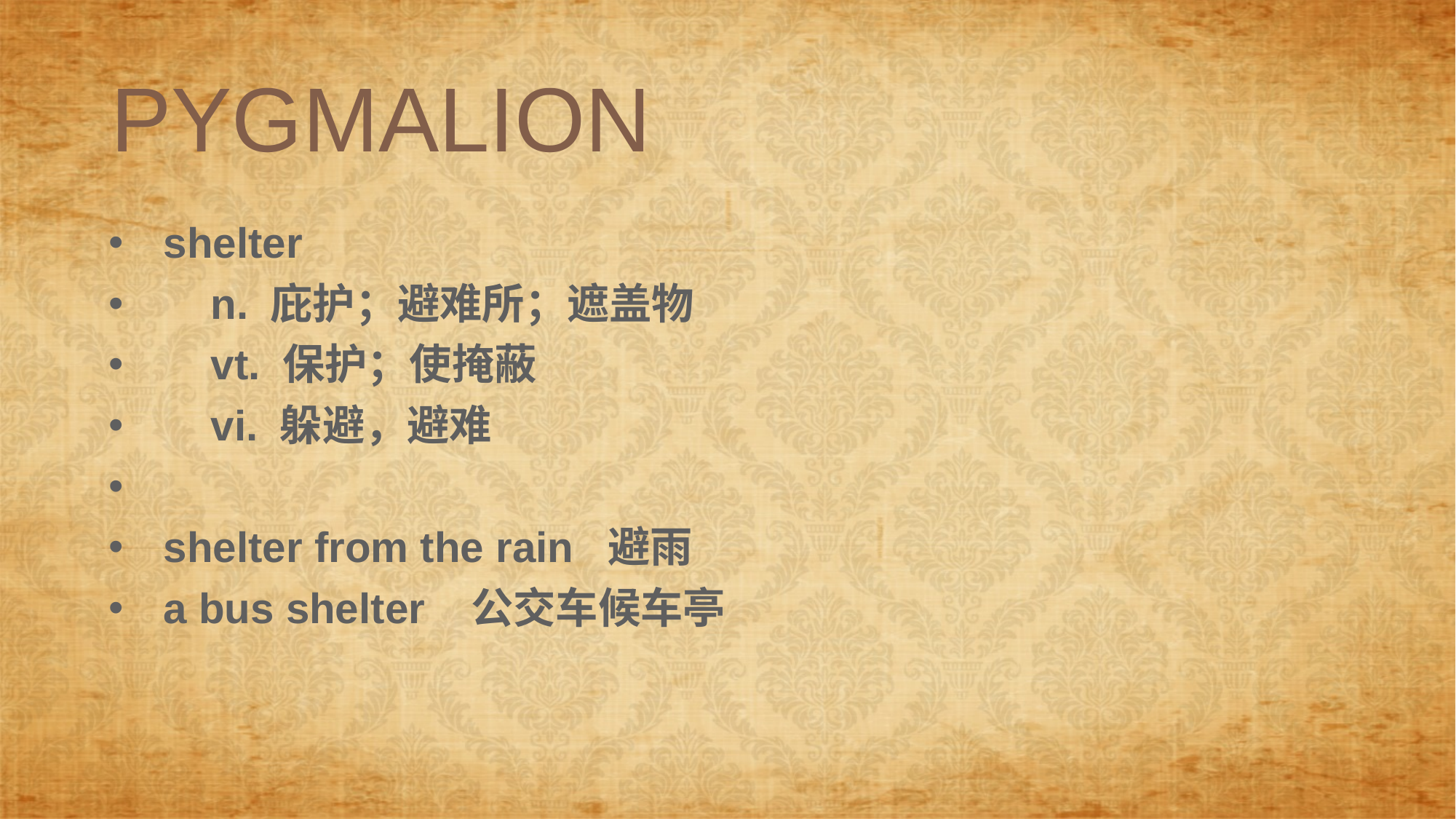

PYGMALION
shelter
    n. 庇护；避难所；遮盖物
    vt. 保护；使掩蔽
    vi. 躲避，避难

shelter from the rain  避雨
a bus shelter   公交车候车亭